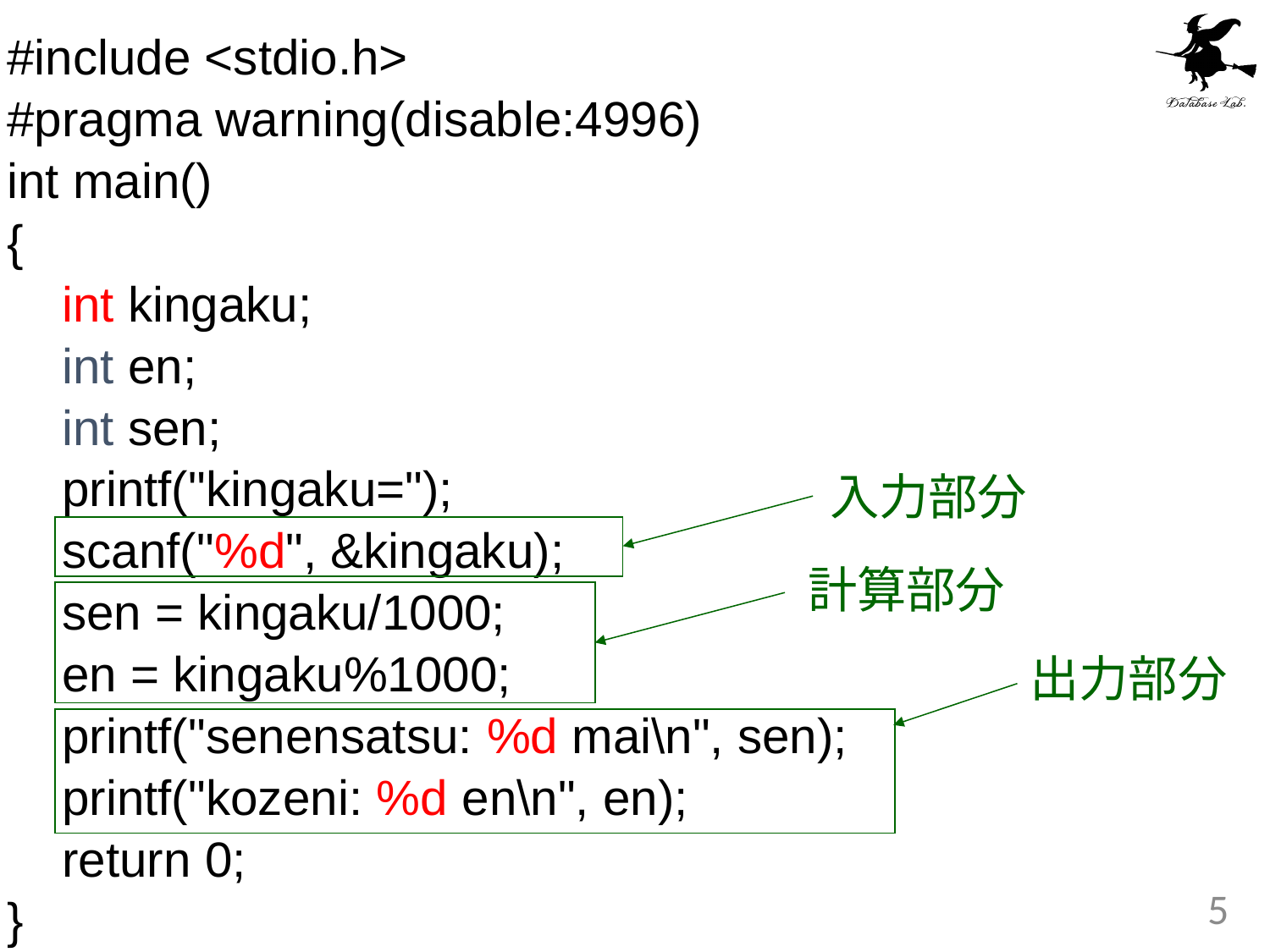

#include <stdio.h>
#pragma warning(disable:4996)
int main()
{
    int kingaku;
    int en;
    int sen;
    printf("kingaku=");
    scanf("%d", &kingaku);
    sen = kingaku/1000;
    en = kingaku%1000;
    printf("senensatsu: %d mai\n", sen);
    printf("kozeni: %d en\n", en);
    return 0;
}
入力部分

計算部分

出力部分

5